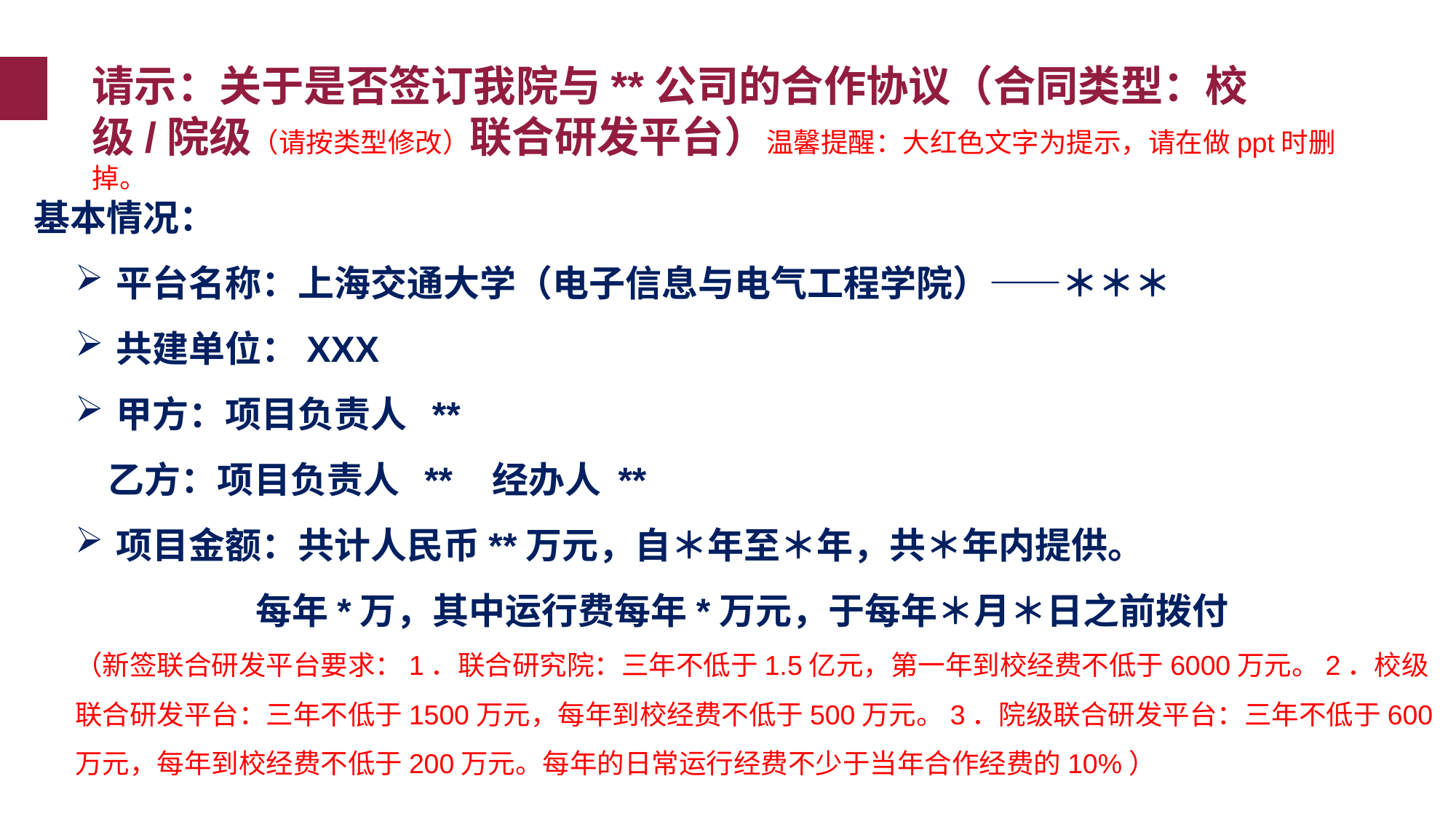

请示：关于是否签订我院与**公司的合作协议（合同类型：校级/院级（请按类型修改）联合研发平台）温馨提醒：大红色文字为提示，请在做ppt时删掉。

基本情况：
平台名称：上海交通大学（电子信息与电气工程学院）——＊＊＊
共建单位：XXX
甲方：项目负责人  **
        乙方：项目负责人  **   经办人 **
项目金额：共计人民币**万元，自＊年至＊年，共＊年内提供。
                     每年*万，其中运行费每年*万元，于每年＊月＊日之前拨付
（新签联合研发平台要求：1．联合研究院：三年不低于1.5亿元，第一年到校经费不低于6000万元。2．校级联合研发平台：三年不低于1500万元，每年到校经费不低于500万元。3．院级联合研发平台：三年不低于600万元，每年到校经费不低于200万元。每年的日常运行经费不少于当年合作经费的10%）